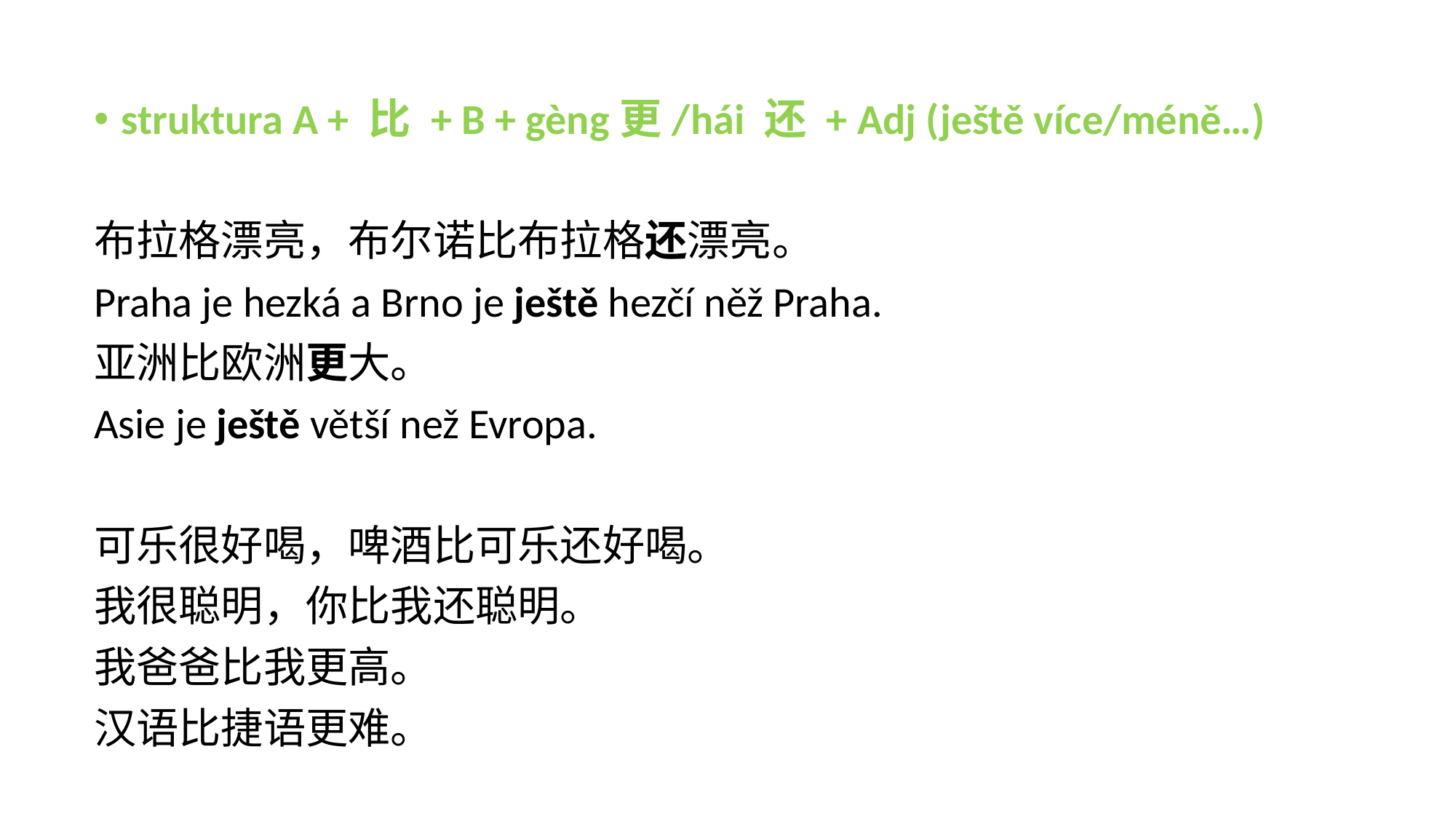

struktura A + 比 + B + gèng更/hái 还 + Adj (ještě více/méně…)

布拉格漂亮，布尔诺比布拉格还漂亮。
Praha je hezká a Brno je ještě hezčí něž Praha.
亚洲比欧洲更大。
Asie je ještě větší než Evropa.

可乐很好喝，啤酒比可乐还好喝。
我很聪明，你比我还聪明。
我爸爸比我更高。
汉语比捷语更难。